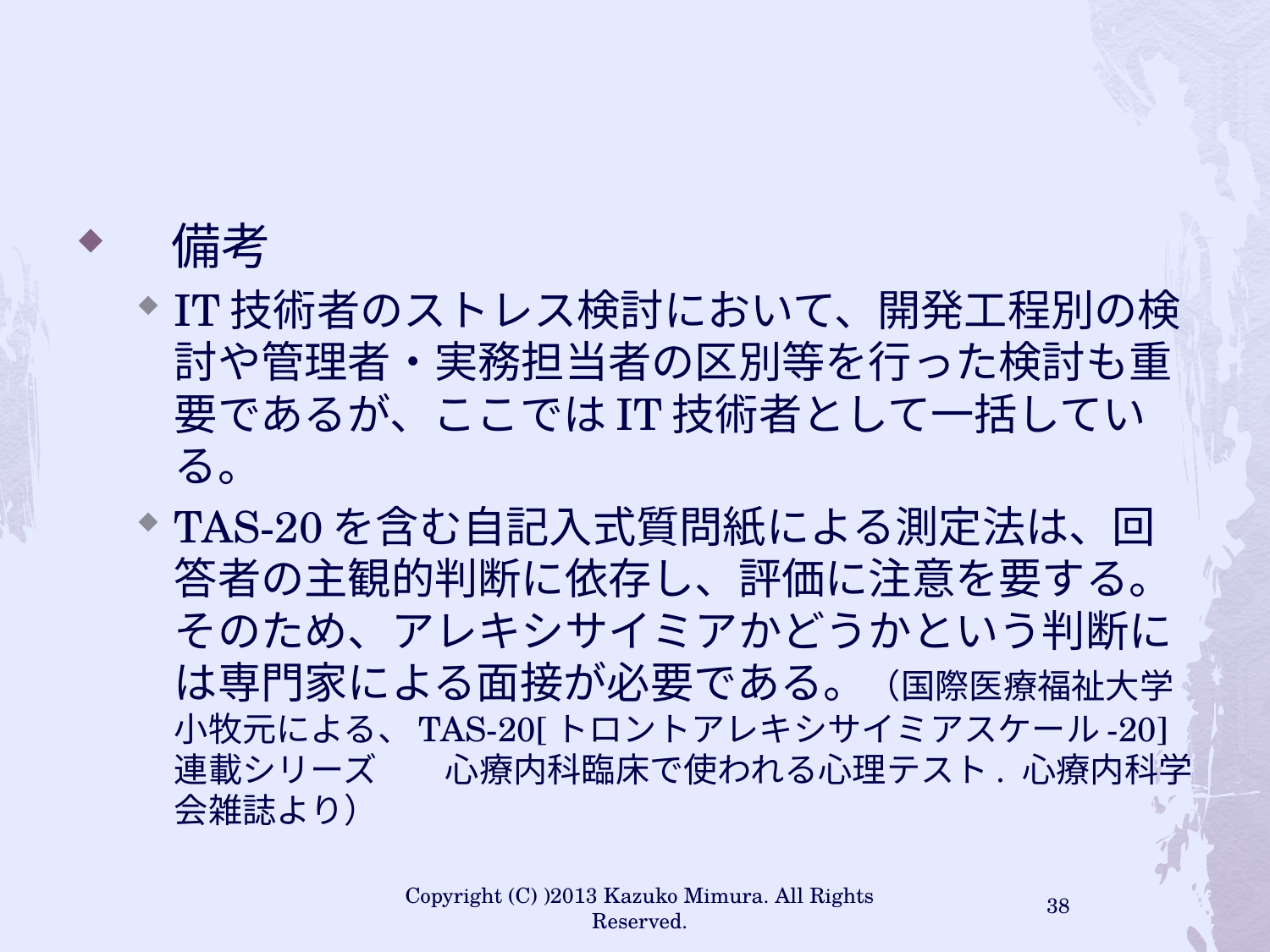

#
　備考
IT技術者のストレス検討において、開発工程別の検討や管理者・実務担当者の区別等を行った検討も重要であるが、ここではIT技術者として一括している。
TAS-20を含む自記入式質問紙による測定法は、回答者の主観的判断に依存し、評価に注意を要する。そのため、アレキシサイミアかどうかという判断には専門家による面接が必要である。（国際医療福祉大学小牧元による、TAS-20[トロントアレキシサイミアスケール-20] 連載シリーズ　　心療内科臨床で使われる心理テスト. 心療内科学会雑誌より）
Copyright (C) )2013 Kazuko Mimura. All Rights Reserved.
38